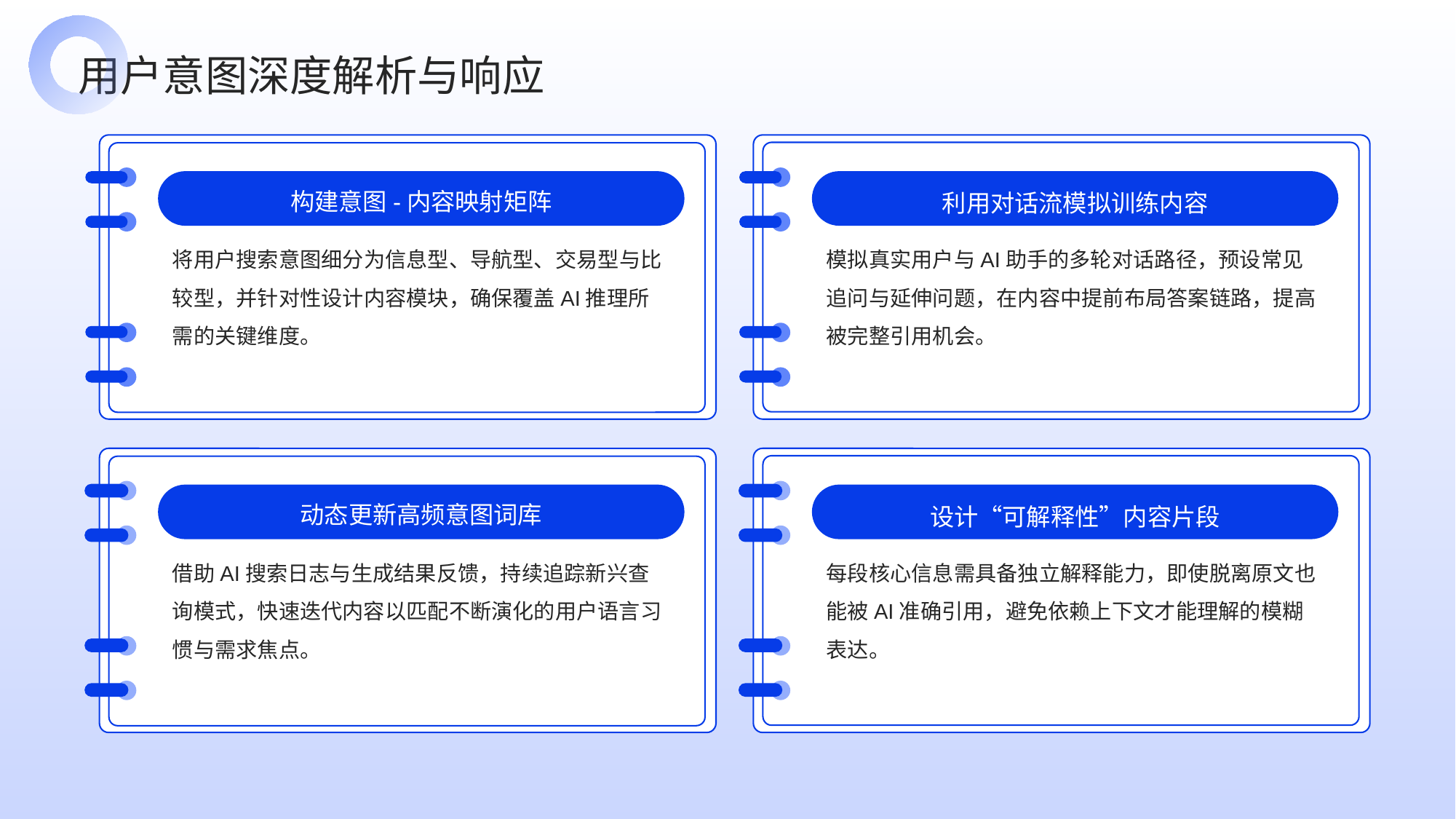

用户意图深度解析与响应

构建意图-内容映射矩阵
利用对话流模拟训练内容

将用户搜索意图细分为信息型、导航型、交易型与比较型，并针对性设计内容模块，确保覆盖AI推理所需的关键维度。
模拟真实用户与AI助手的多轮对话路径，预设常见追问与延伸问题，在内容中提前布局答案链路，提高被完整引用机会。

动态更新高频意图词库
设计“可解释性”内容片段

借助AI搜索日志与生成结果反馈，持续追踪新兴查询模式，快速迭代内容以匹配不断演化的用户语言习惯与需求焦点。
每段核心信息需具备独立解释能力，即使脱离原文也能被AI准确引用，避免依赖上下文才能理解的模糊表达。